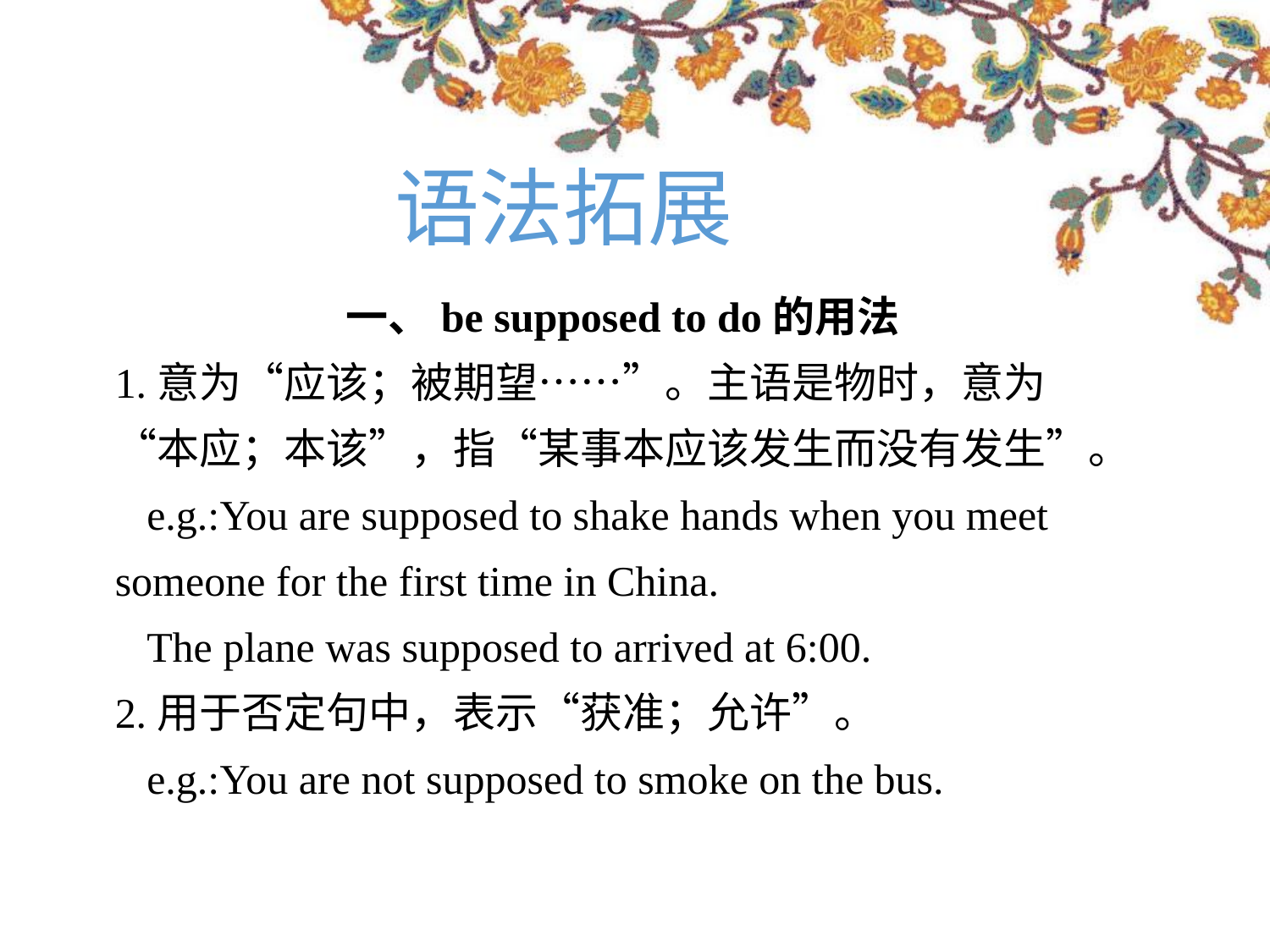

语法拓展
一、be supposed to do的用法
1.意为“应该；被期望……”。主语是物时，意为“本应；本该”，指“某事本应该发生而没有发生”。
   e.g.:You are supposed to shake hands when you meet someone for the first time in China.
   The plane was supposed to arrived at 6:00.
2.用于否定句中，表示“获准；允许”。
   e.g.:You are not supposed to smoke on the bus.